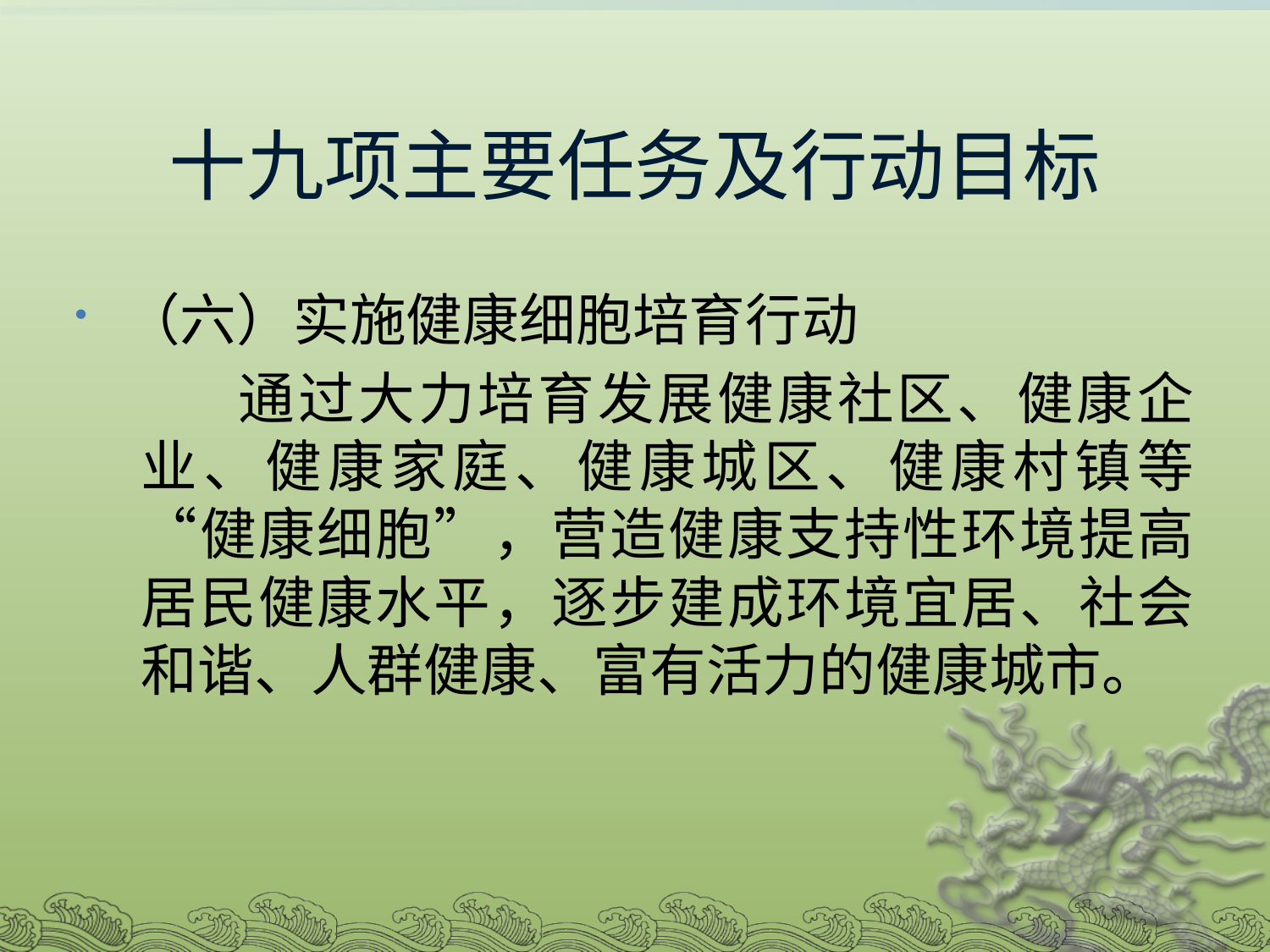

# 十九项主要任务及行动目标
（六）实施健康细胞培育行动
通过大力培育发展健康社区、健康企业、健康家庭、健康城区、健康村镇等“健康细胞”，营造健康支持性环境提高居民健康水平，逐步建成环境宜居、社会和谐、人群健康、富有活力的健康城市。